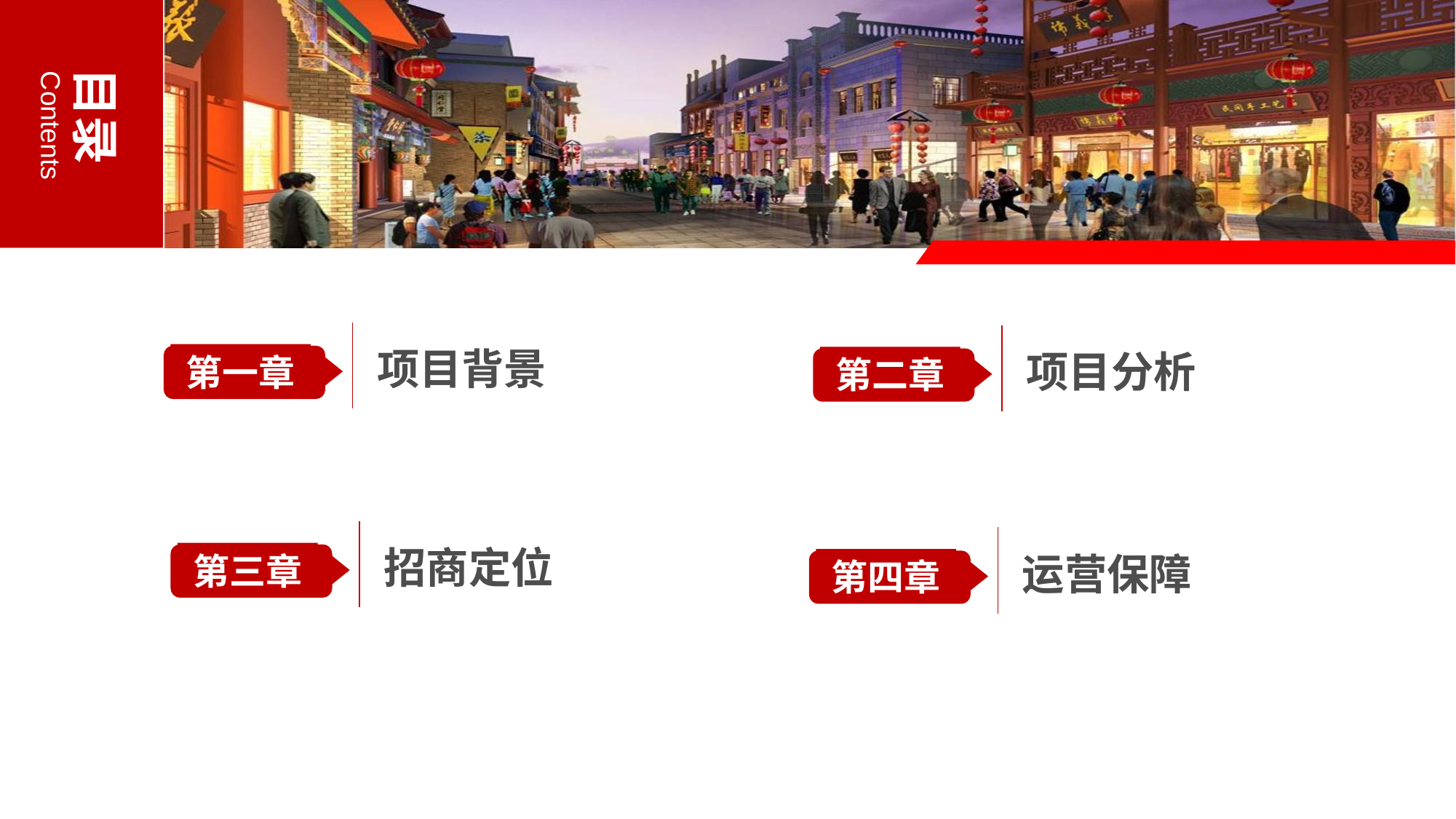

目录
Contents

项目背景
第一章

项目分析
第二章

招商定位
第三章

运营保障
第四章